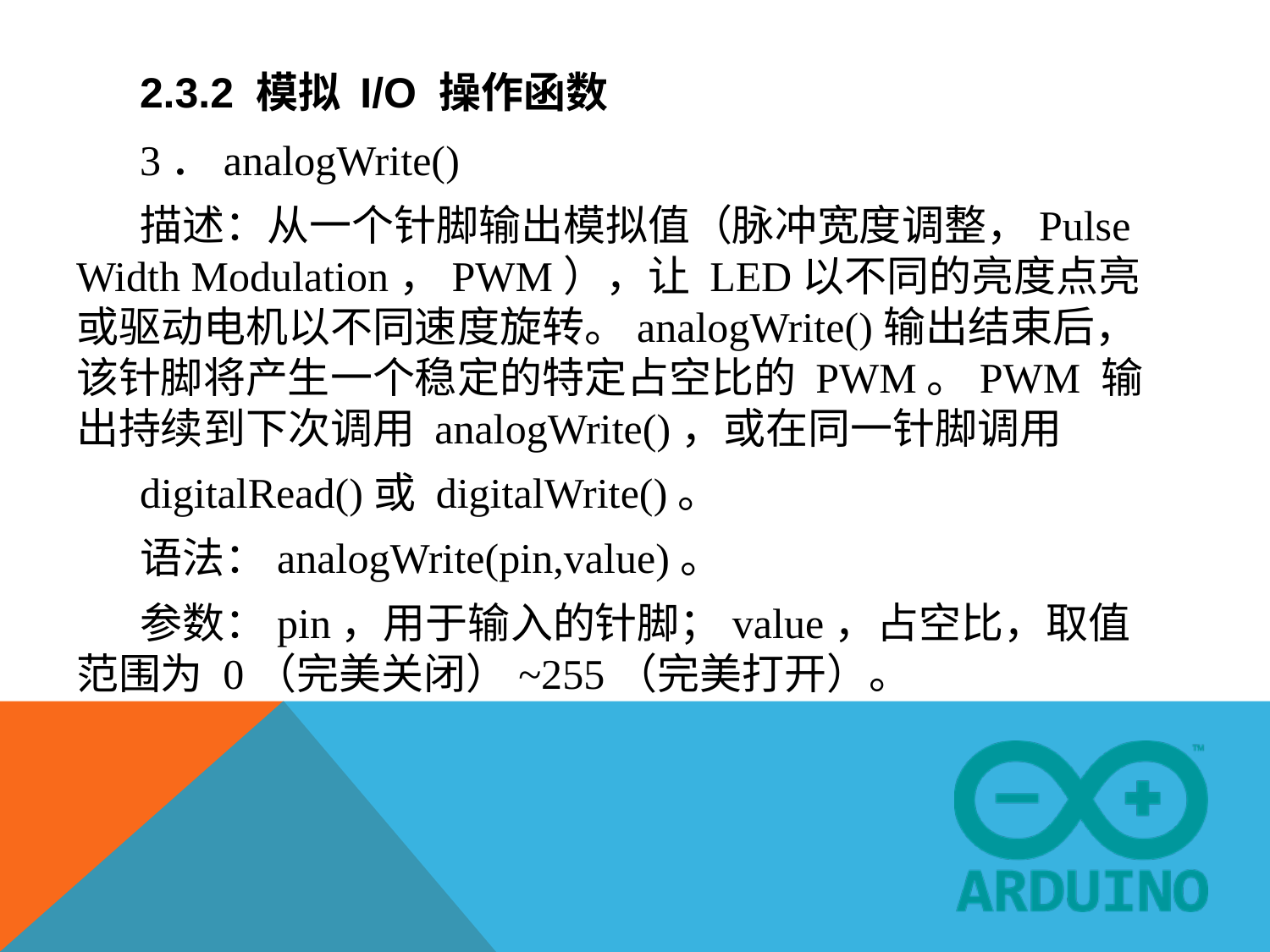

# 2.3.2 模拟 I/O 操作函数
3．analogWrite()
描述：从一个针脚输出模拟值（脉冲宽度调整，Pulse Width Modulation，PWM），让 LED以不同的亮度点亮或驱动电机以不同速度旋转。analogWrite()输出结束后，该针脚将产生一个稳定的特定占空比的 PWM。PWM 输出持续到下次调用 analogWrite()，或在同一针脚调用
digitalRead()或 digitalWrite()。
语法：analogWrite(pin,value)。
参数：pin，用于输入的针脚；value，占空比，取值范围为 0（完美关闭）~255（完美打开）。